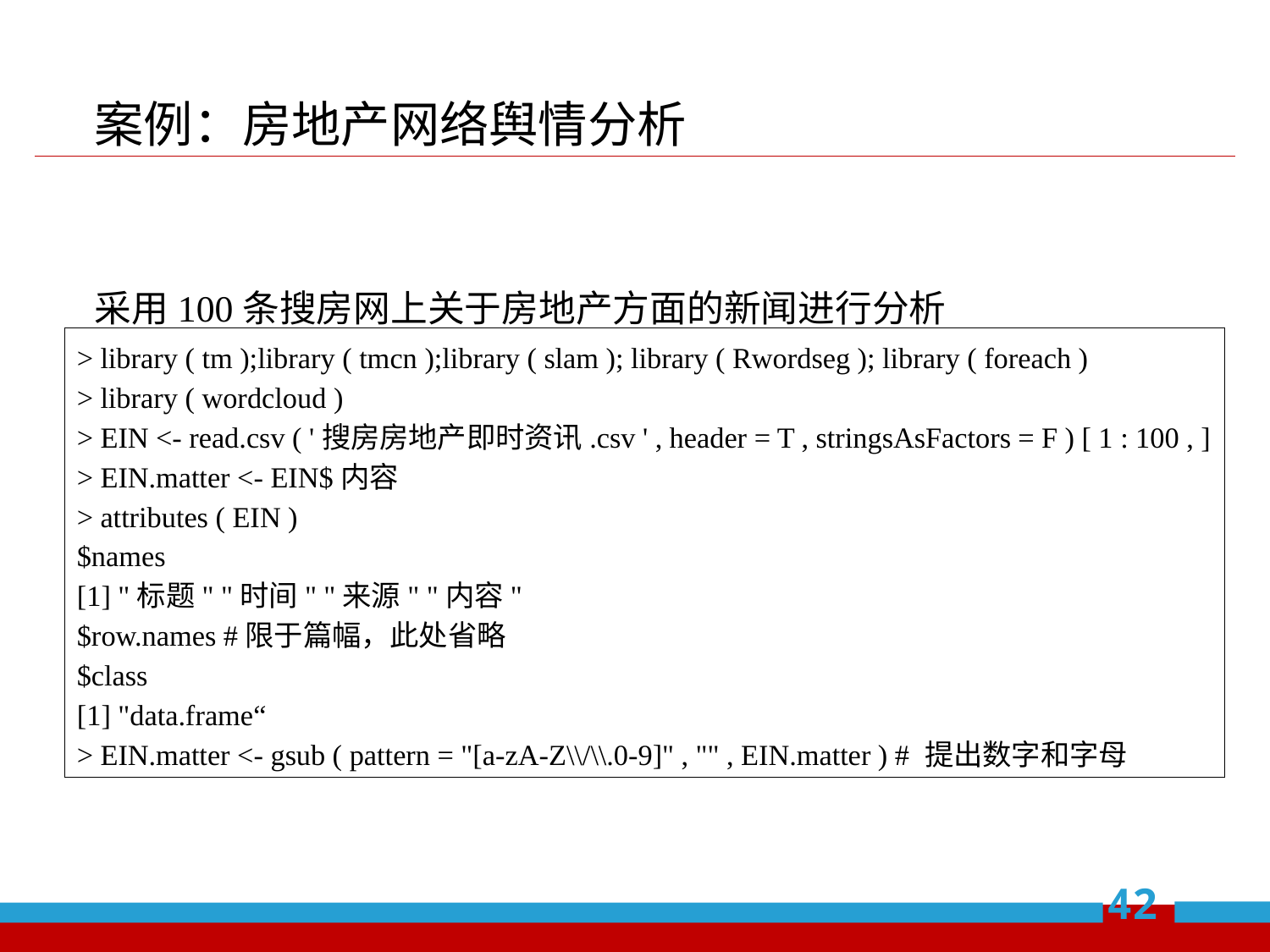

案例：房地产网络舆情分析
采用100条搜房网上关于房地产方面的新闻进行分析
> library ( tm );library ( tmcn );library ( slam ); library ( Rwordseg ); library ( foreach )
> library ( wordcloud )
> EIN <- read.csv ( '搜房房地产即时资讯.csv ' , header = T , stringsAsFactors = F ) [ 1 : 100 , ]
> EIN.matter <- EIN$内容
> attributes ( EIN )
$names
[1] "标题" "时间" "来源" "内容"
$row.names #限于篇幅，此处省略
$class
[1] "data.frame“
> EIN.matter <- gsub ( pattern = "[a-zA-Z\\/\\.0-9]" , "" , EIN.matter ) # 提出数字和字母